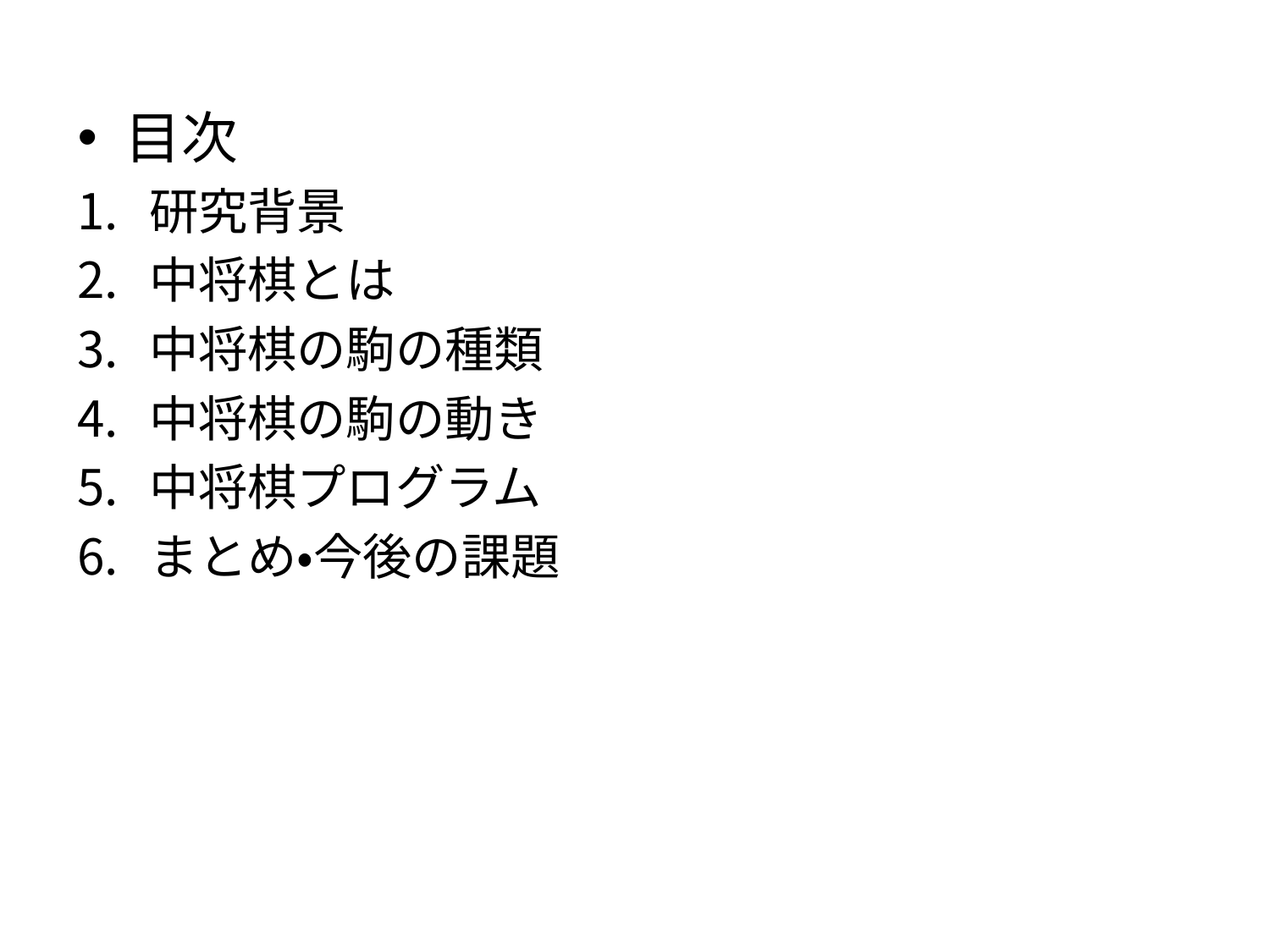

目次
研究背景
中将棋とは
中将棋の駒の種類
中将棋の駒の動き
中将棋プログラム
まとめ・今後の課題